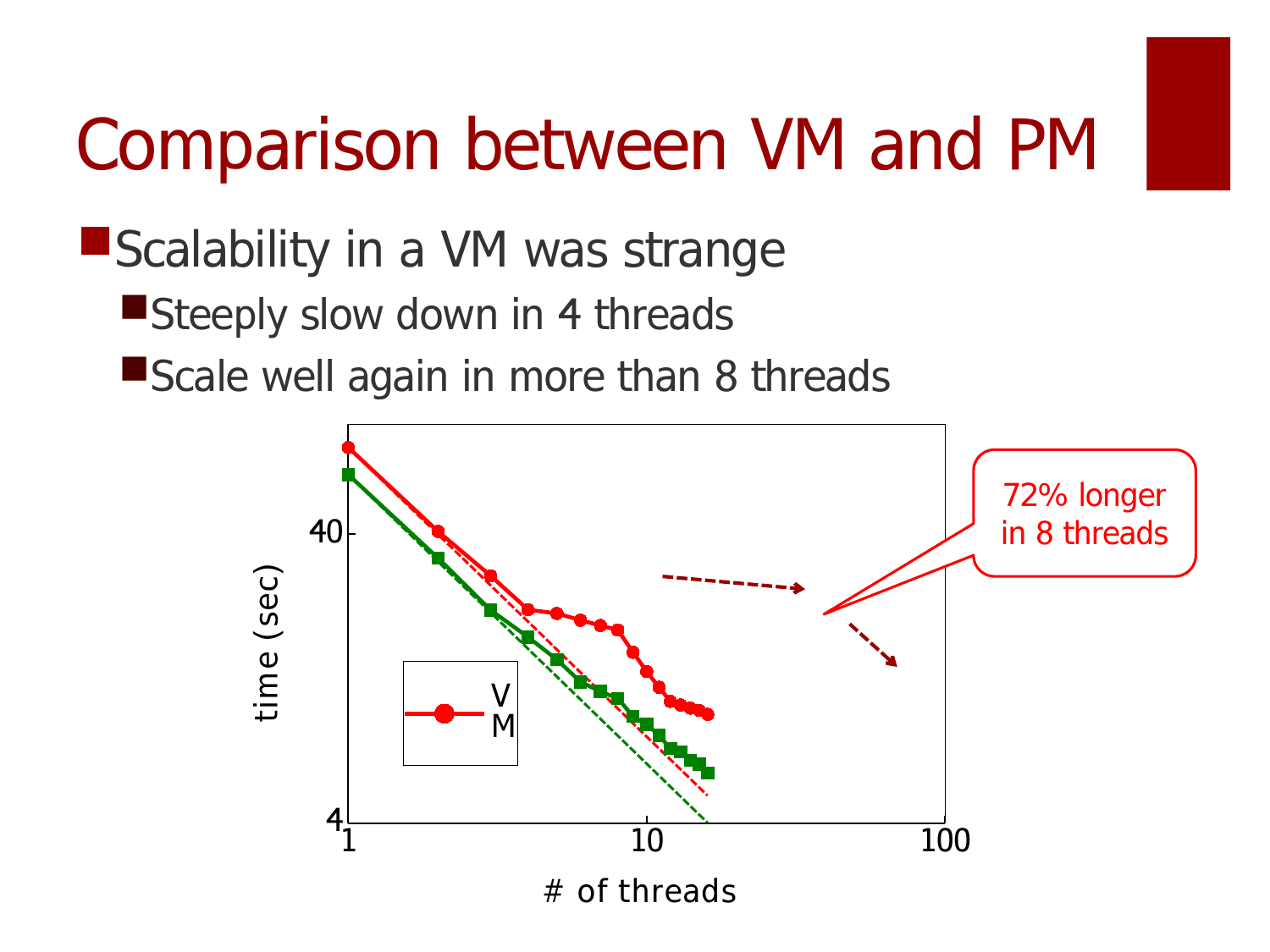

# Comparison between VM and PM
Scalability in a VM was strange
Steeply slow down in 4 threads
Scale well again in more than 8 threads

### Chart

| Category | VM | PM | 列1 | 列2 |
|---|---|---|---|---|
72% longer in 8 threads